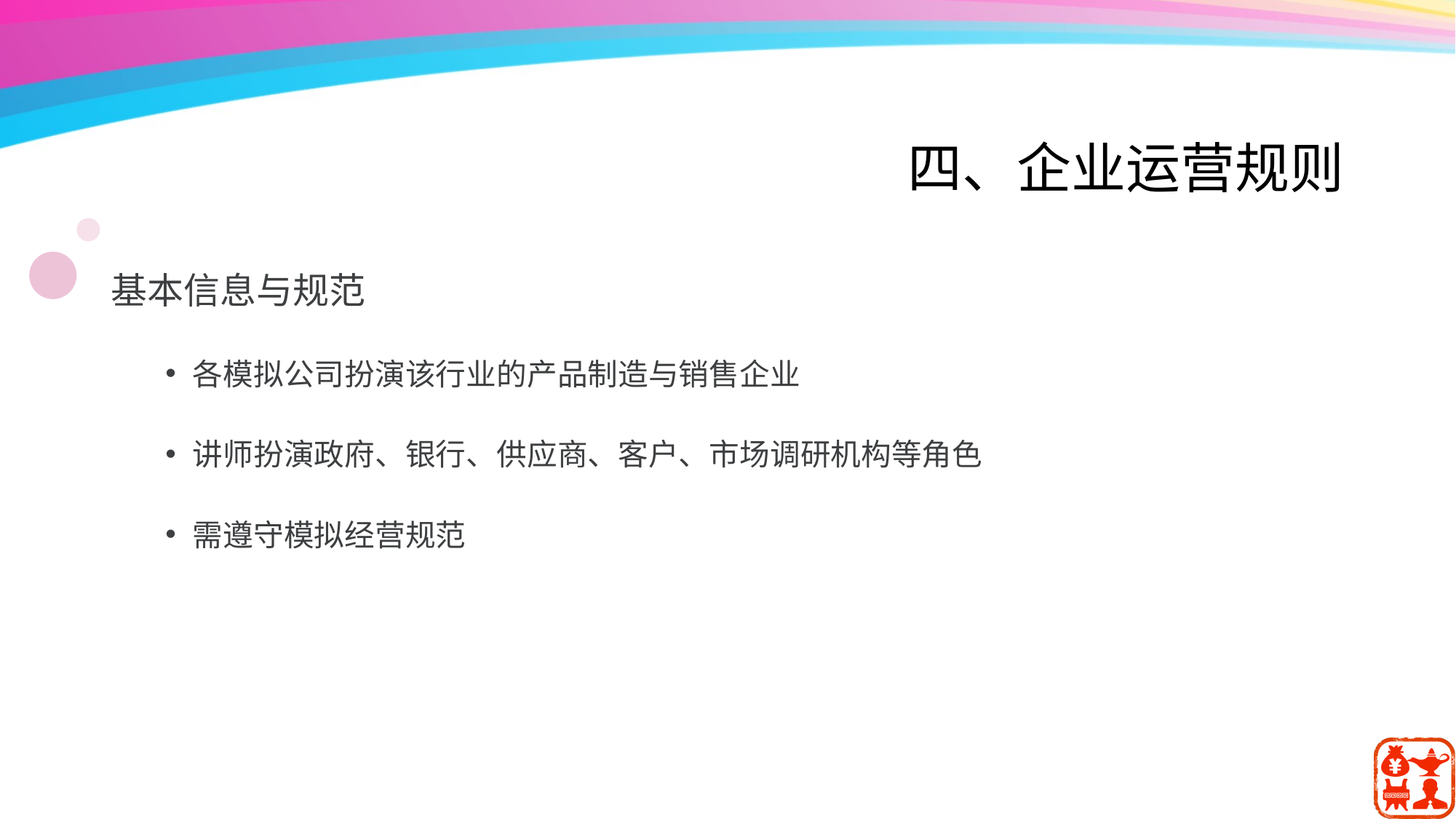

# 四、企业运营规则

基本信息与规范
各模拟公司扮演该行业的产品制造与销售企业
讲师扮演政府、银行、供应商、客户、市场调研机构等角色
需遵守模拟经营规范